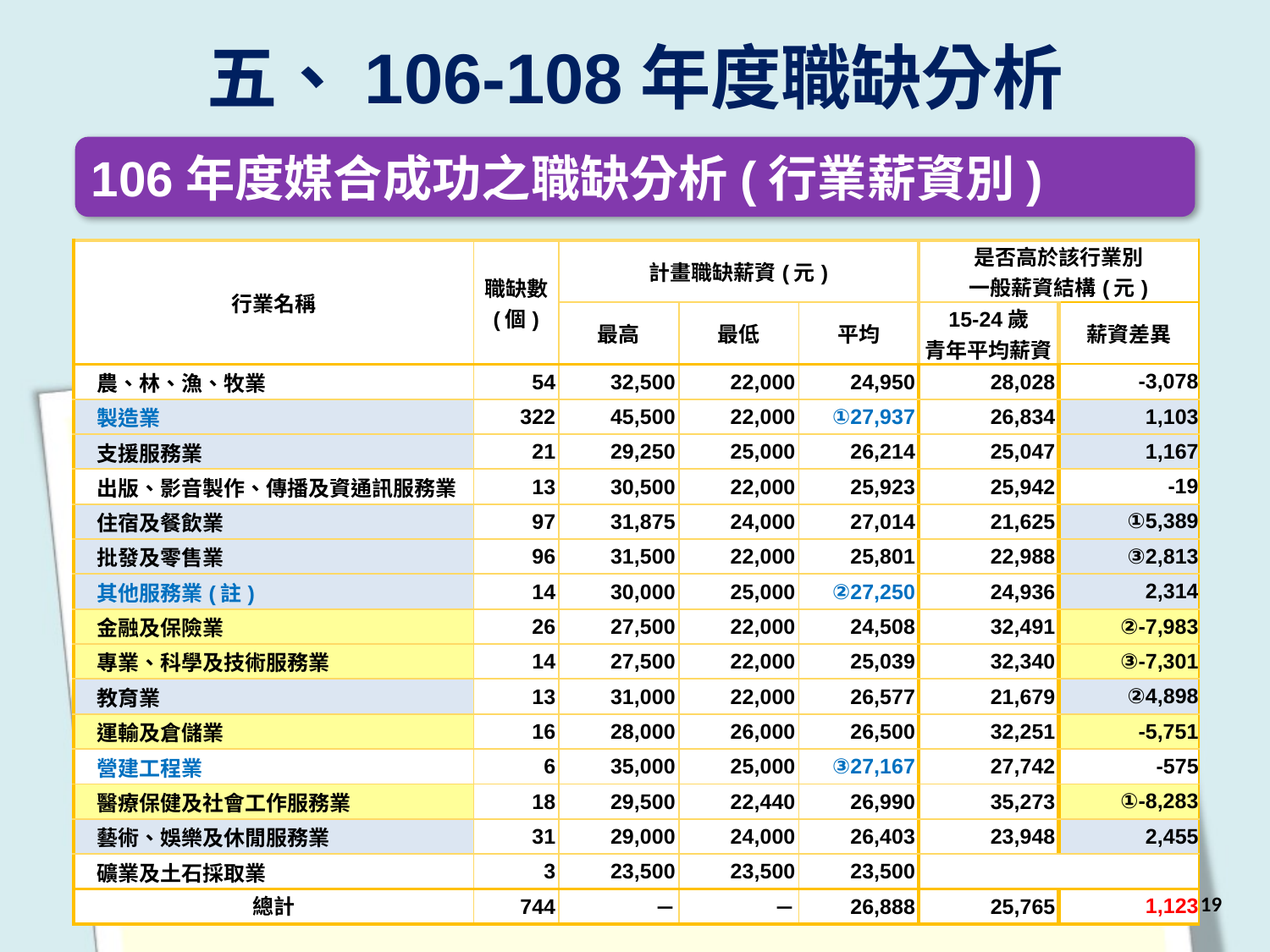

五、106-108年度職缺分析
106年度媒合成功之職缺分析(行業薪資別)
| 行業名稱 | 職缺數 (個) | 計畫職缺薪資(元) |  |  | 是否高於該行業別 一般薪資結構(元) |  |
| --- | --- | --- | --- | --- | --- | --- |
|  |  | 最高 | 最低 | 平均 | 15-24歲 青年平均薪資 | 薪資差異 |
| 農、林、漁、牧業 | 54 | 32,500 | 22,000 | 24,950 | 28,028 | -3,078 |
| 製造業 | 322 | 45,500 | 22,000 | ①27,937 | 26,834 | 1,103 |
| 支援服務業 | 21 | 29,250 | 25,000 | 26,214 | 25,047 | 1,167 |
| 出版、影音製作、傳播及資通訊服務業 | 13 | 30,500 | 22,000 | 25,923 | 25,942 | -19 |
| 住宿及餐飲業 | 97 | 31,875 | 24,000 | 27,014 | 21,625 | ①5,389 |
| 批發及零售業 | 96 | 31,500 | 22,000 | 25,801 | 22,988 | ③2,813 |
| 其他服務業(註) | 14 | 30,000 | 25,000 | ②27,250 | 24,936 | 2,314 |
| 金融及保險業 | 26 | 27,500 | 22,000 | 24,508 | 32,491 | ②-7,983 |
| 專業、科學及技術服務業 | 14 | 27,500 | 22,000 | 25,039 | 32,340 | ③-7,301 |
| 教育業 | 13 | 31,000 | 22,000 | 26,577 | 21,679 | ②4,898 |
| 運輸及倉儲業 | 16 | 28,000 | 26,000 | 26,500 | 32,251 | -5,751 |
| 營建工程業 | 6 | 35,000 | 25,000 | ③27,167 | 27,742 | -575 |
| 醫療保健及社會工作服務業 | 18 | 29,500 | 22,440 | 26,990 | 35,273 | ①-8,283 |
| 藝術、娛樂及休閒服務業 | 31 | 29,000 | 24,000 | 26,403 | 23,948 | 2,455 |
| 礦業及土石採取業 | 3 | 23,500 | 23,500 | 23,500 |  |  |
| 總計 | 744 | － | － | 26,888 | 25,765 | 1,123 |
19